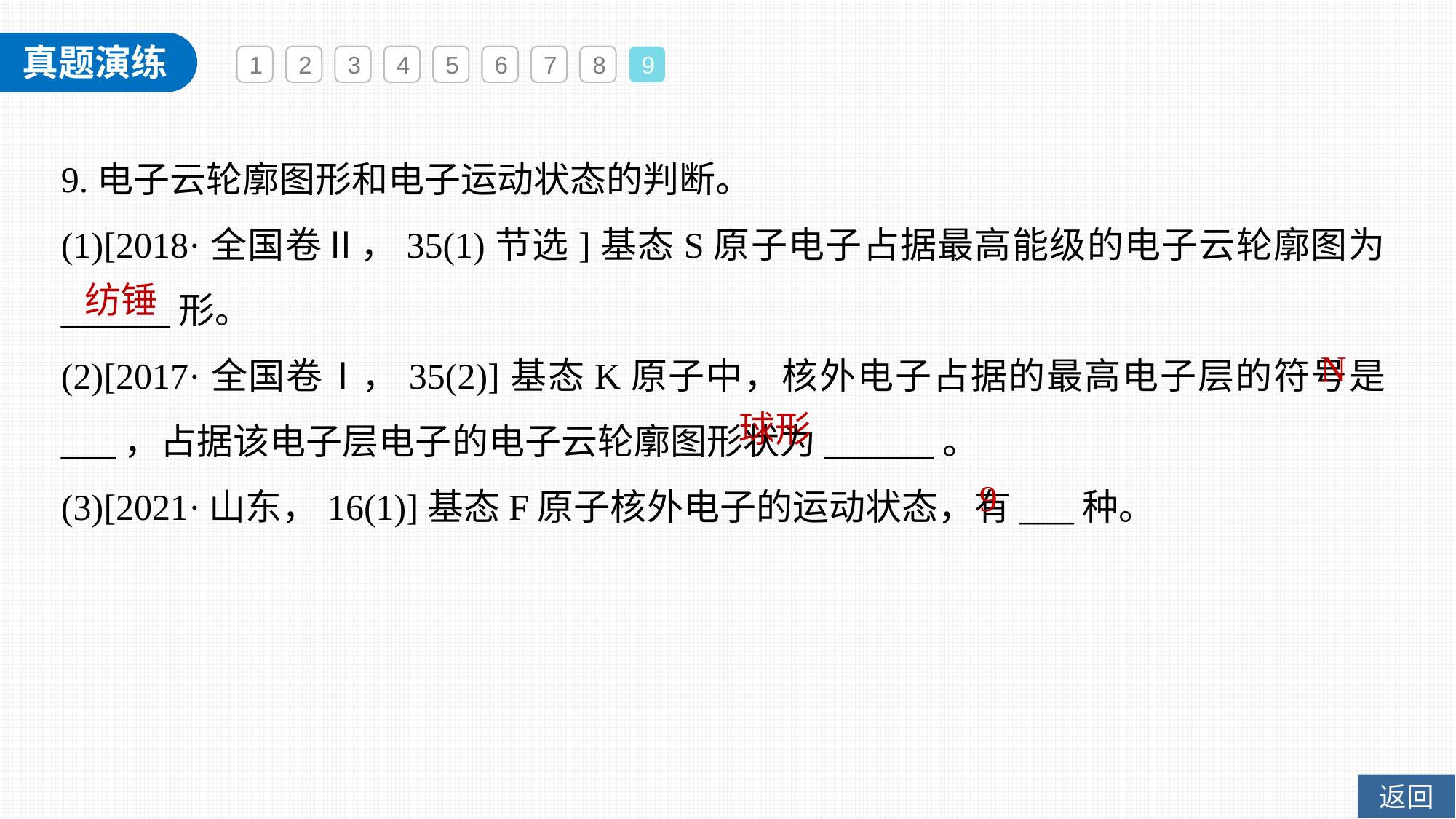

1
2
3
4
5
6
7
8
9
9.电子云轮廓图形和电子运动状态的判断。
(1)[2018·全国卷Ⅱ，35(1)节选]基态S原子电子占据最高能级的电子云轮廓图为______形。
(2)[2017·全国卷Ⅰ，35(2)]基态K原子中，核外电子占据的最高电子层的符号是___，占据该电子层电子的电子云轮廓图形状为______。
(3)[2021·山东，16(1)]基态F原子核外电子的运动状态，有___种。
纺锤
N
球形
9
返回